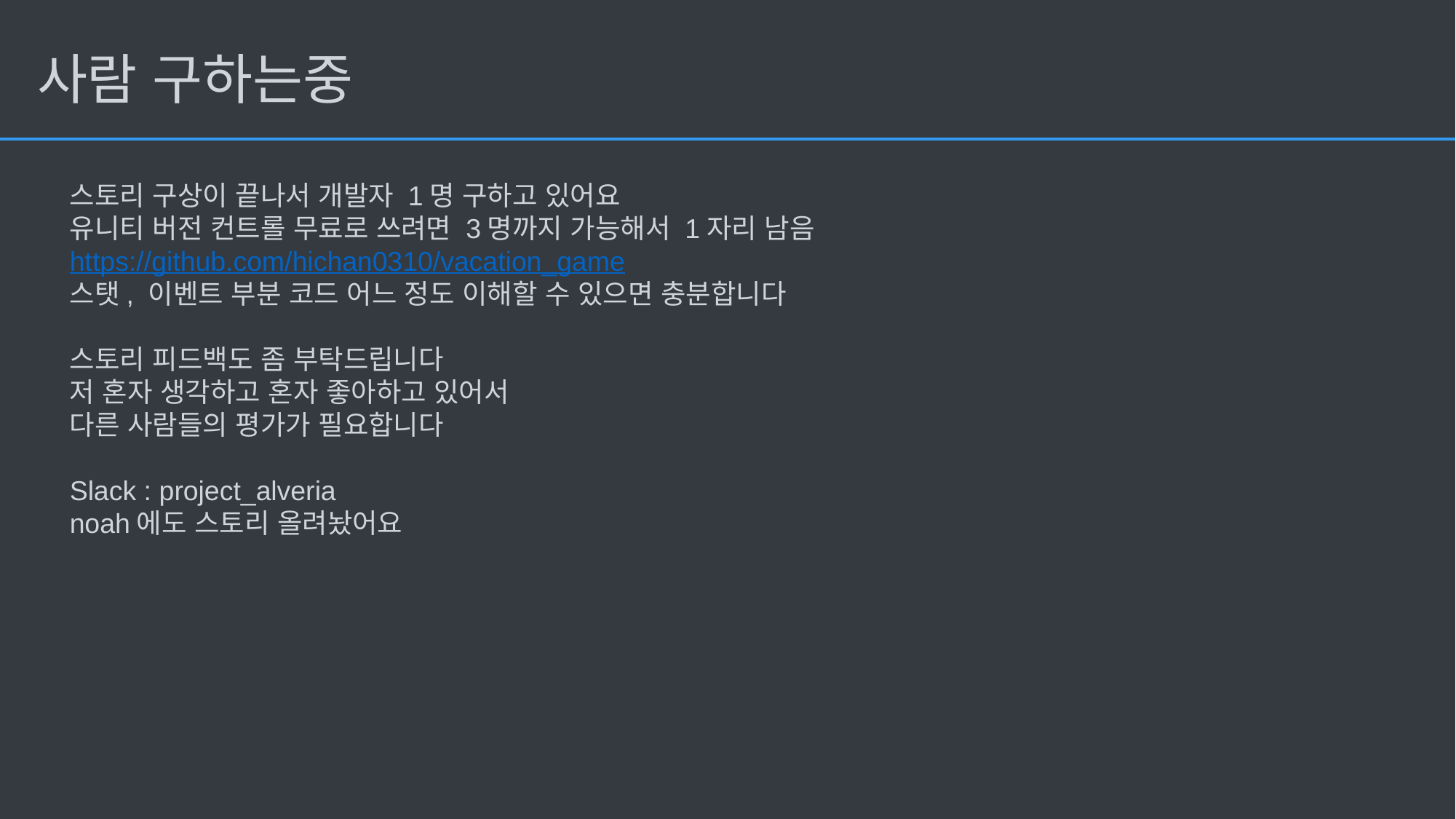

# 사람 구하는중
스토리 구상이 끝나서 개발자 1명 구하고 있어요
유니티 버전 컨트롤 무료로 쓰려면 3명까지 가능해서 1자리 남음
https://github.com/hichan0310/vacation_game
스탯, 이벤트 부분 코드 어느 정도 이해할 수 있으면 충분합니다

스토리 피드백도 좀 부탁드립니다
저 혼자 생각하고 혼자 좋아하고 있어서
다른 사람들의 평가가 필요합니다

Slack : project_alveria
noah에도 스토리 올려놨어요